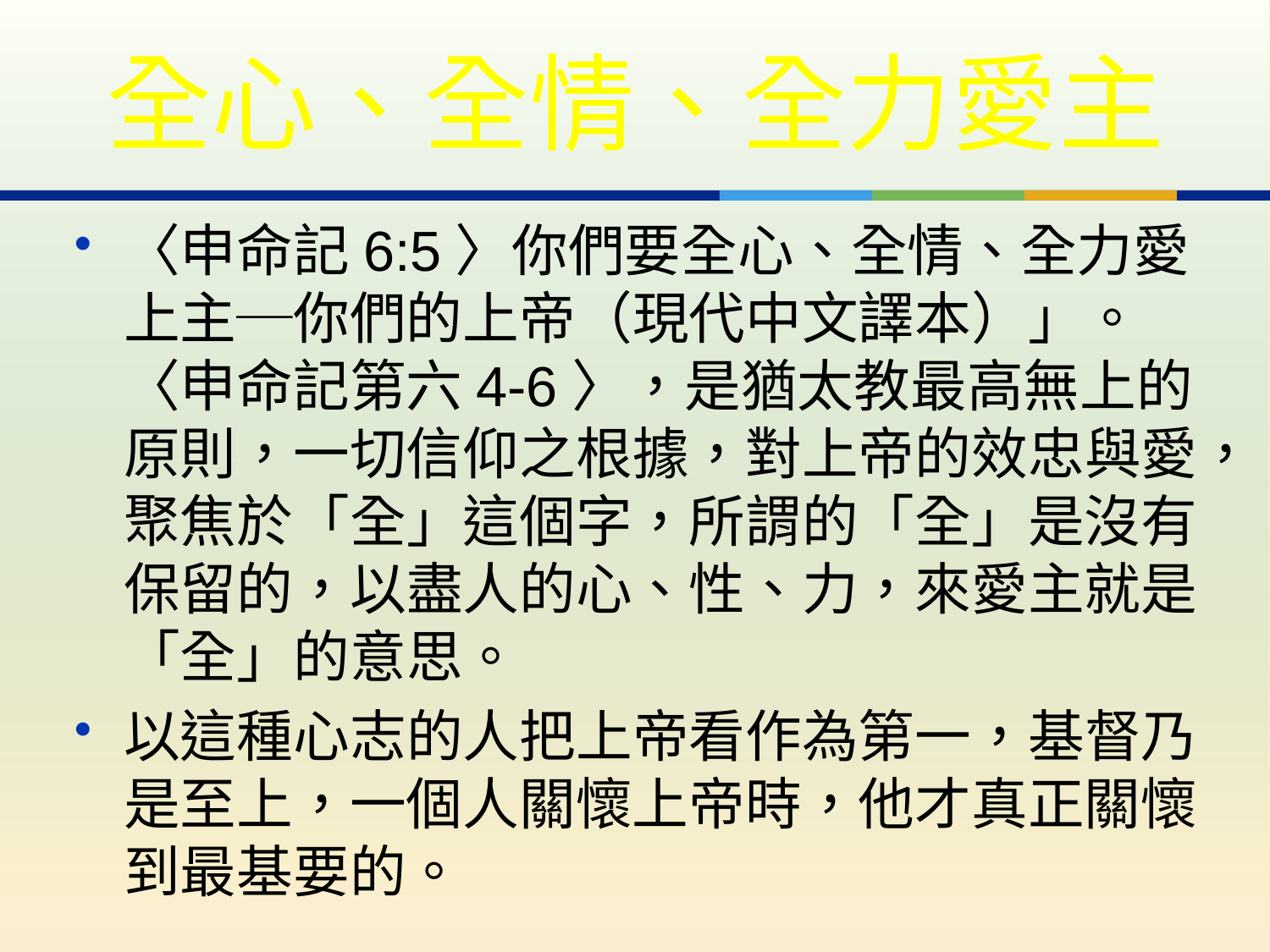

# 全心、全情、全力愛主
〈申命記6:5〉你們要全心、全情、全力愛上主─你們的上帝（現代中文譯本）」。〈申命記第六4-6〉，是猶太教最高無上的原則，一切信仰之根據，對上帝的效忠與愛，聚焦於「全」這個字，所謂的「全」是沒有保留的，以盡人的心、性、力，來愛主就是「全」的意思。
以這種心志的人把上帝看作為第一，基督乃是至上，一個人關懷上帝時，他才真正關懷到最基要的。